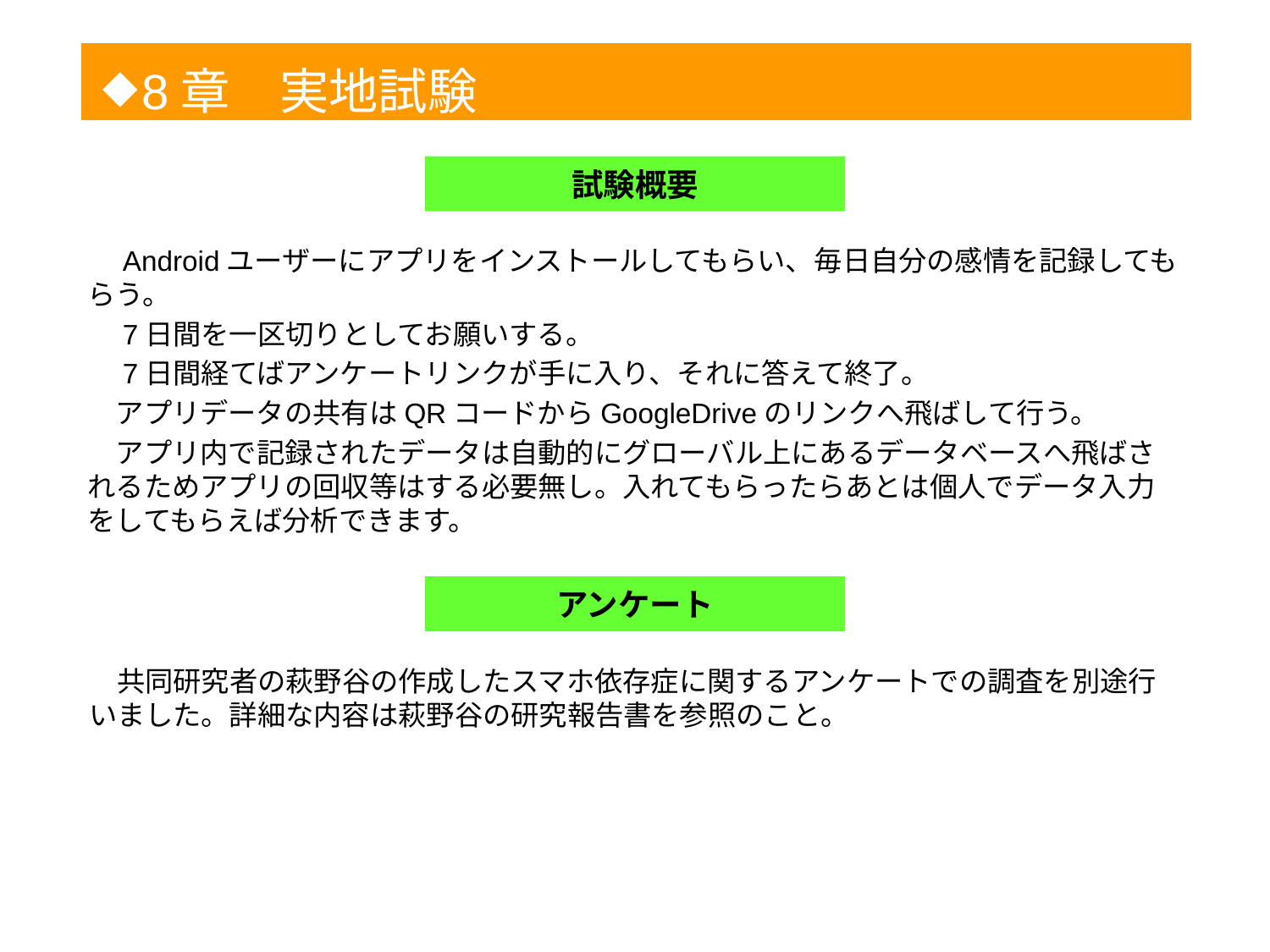

◆
8章　実地試験
1
試験概要
　Androidユーザーにアプリをインストールしてもらい、毎日自分の感情を記録してもらう。
　7日間を一区切りとしてお願いする。
　7日間経てばアンケートリンクが手に入り、それに答えて終了。
　アプリデータの共有はQRコードからGoogleDriveのリンクへ飛ばして行う。
　アプリ内で記録されたデータは自動的にグローバル上にあるデータベースへ飛ばされるためアプリの回収等はする必要無し。入れてもらったらあとは個人でデータ入力をしてもらえば分析できます。
アンケート
　共同研究者の萩野谷の作成したスマホ依存症に関するアンケートでの調査を別途行いました。詳細な内容は萩野谷の研究報告書を参照のこと。